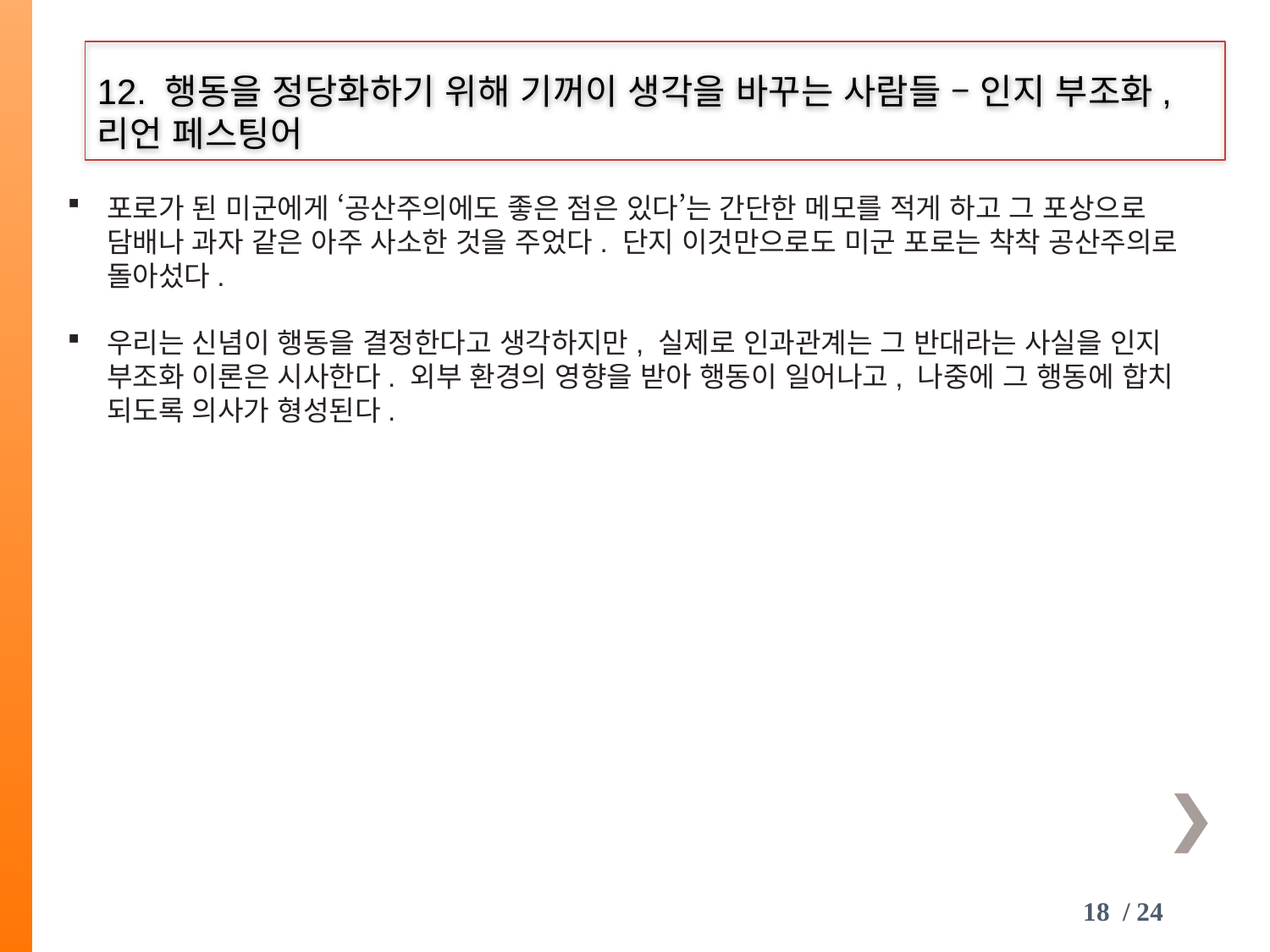

12. 행동을 정당화하기 위해 기꺼이 생각을 바꾸는 사람들 – 인지 부조화, 리언 페스팅어

포로가 된 미군에게 ‘공산주의에도 좋은 점은 있다’는 간단한 메모를 적게 하고 그 포상으로 담배나 과자 같은 아주 사소한 것을 주었다. 단지 이것만으로도 미군 포로는 착착 공산주의로 돌아섰다.

우리는 신념이 행동을 결정한다고 생각하지만, 실제로 인과관계는 그 반대라는 사실을 인지 부조화 이론은 시사한다. 외부 환경의 영향을 받아 행동이 일어나고, 나중에 그 행동에 합치 되도록 의사가 형성된다.

18  / 24